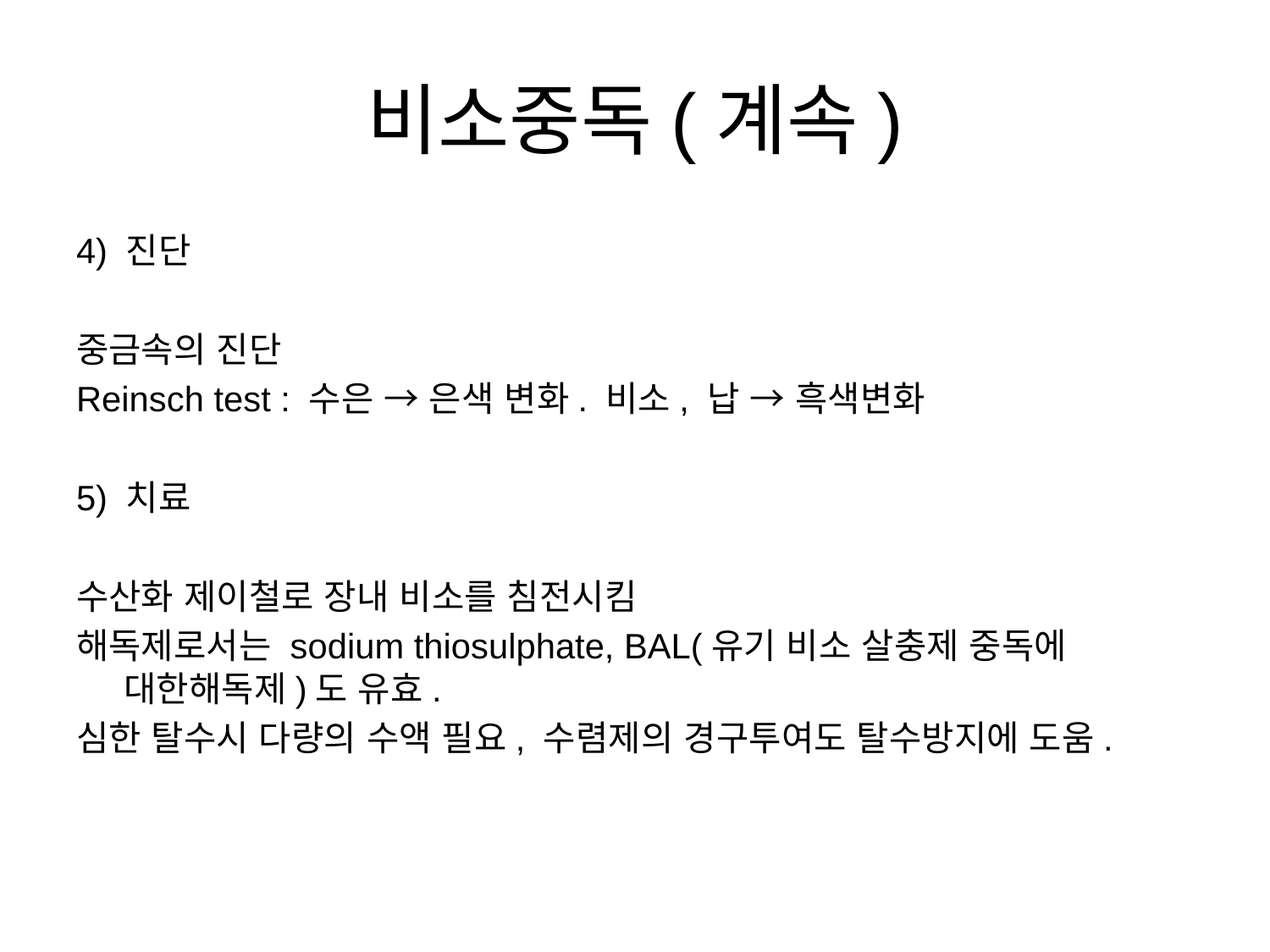

# 비소중독(계속)
4) 진단

중금속의 진단
Reinsch test : 수은 → 은색 변화. 비소, 납 → 흑색변화

5) 치료

수산화 제이철로 장내 비소를 침전시킴
해독제로서는 sodium thiosulphate, BAL(유기 비소 살충제 중독에 대한해독제)도 유효.
심한 탈수시 다량의 수액 필요, 수렴제의 경구투여도 탈수방지에 도움.